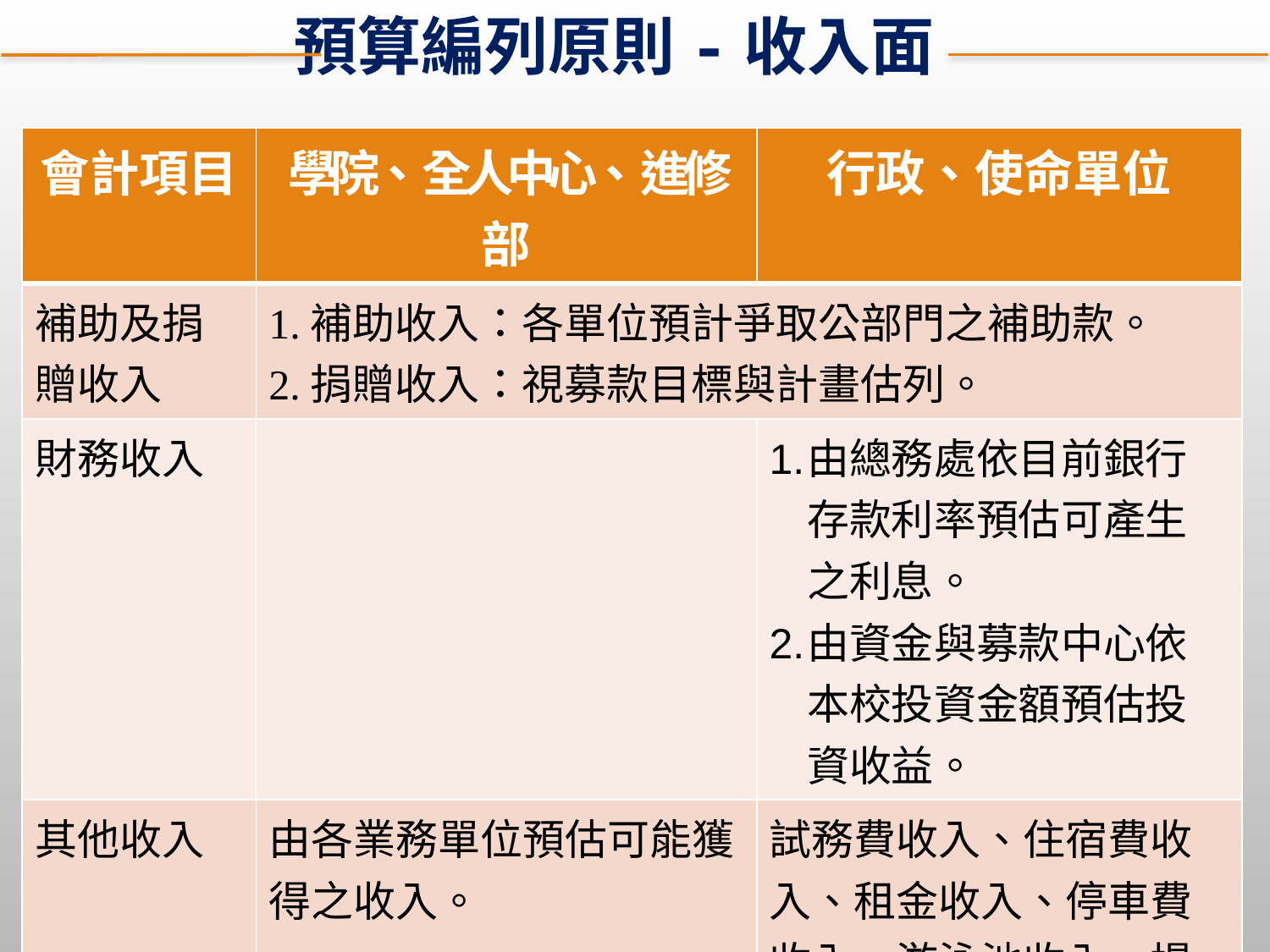

預算編列原則-收入面
| 會計項目 | 學院、全人中心、進修部 | 行政、使命單位 |
| --- | --- | --- |
| 補助及捐贈收入 | 1.補助收入：各單位預計爭取公部門之補助款。 2.捐贈收入：視募款目標與計畫估列。 |  |
| 財務收入 |  | 由總務處依目前銀行存款利率預估可產生之利息。 由資金與募款中心依本校投資金額預估投資收益。 |
| 其他收入 | 由各業務單位預估可能獲得之收入。 | 試務費收入、住宿費收入、租金收入、停車費收入、游泳池收入、場地費收入等由各業管單位預估編列。 |